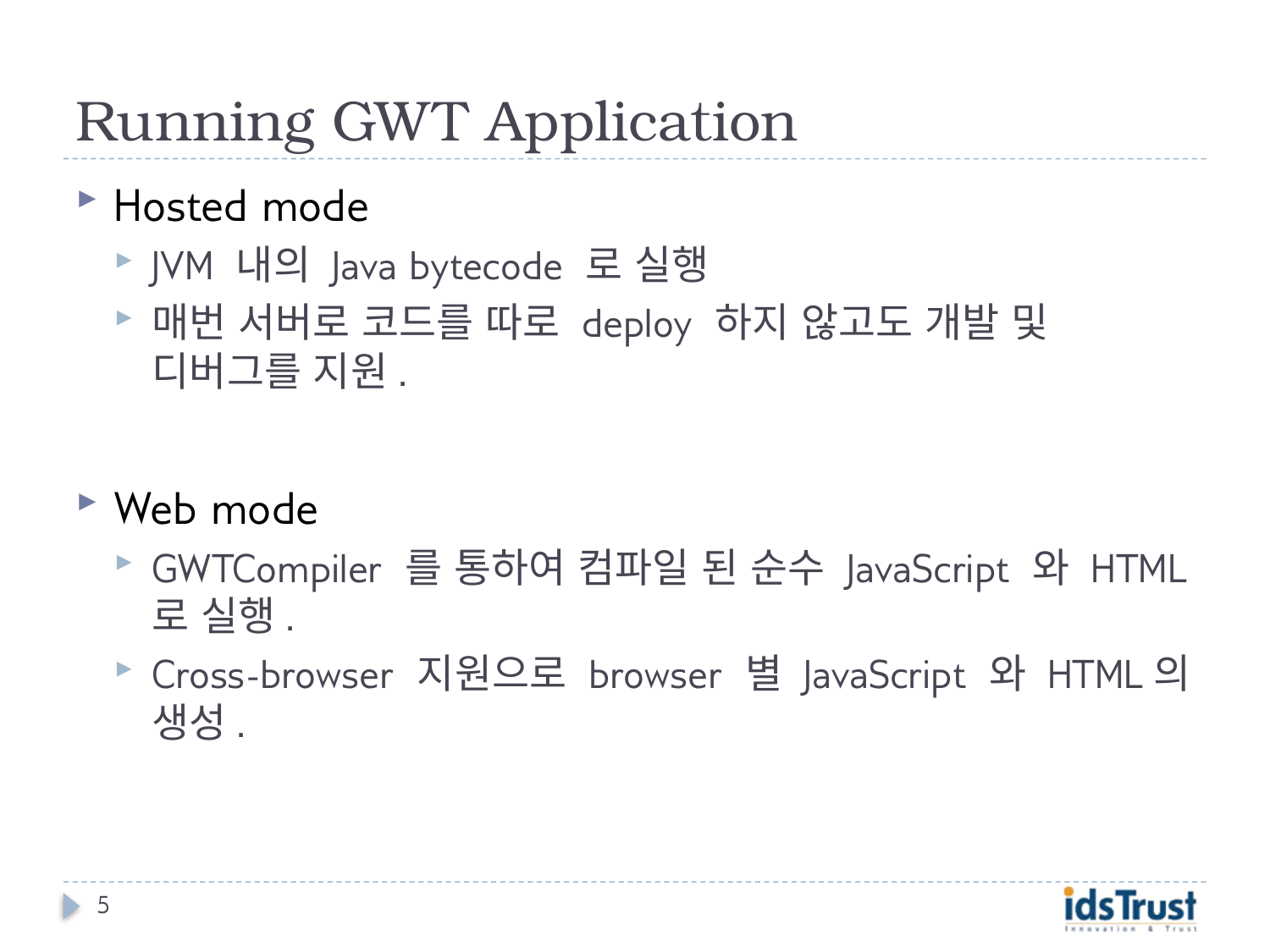

# Running GWT Application
Hosted mode
JVM 내의 Java bytecode 로 실행
매번 서버로 코드를 따로 deploy 하지 않고도 개발 및 디버그를 지원.

Web mode
GWTCompiler 를 통하여 컴파일 된 순수 JavaScript 와 HTML 로 실행.
Cross-browser 지원으로 browser 별 JavaScript 와 HTML의 생성.
5